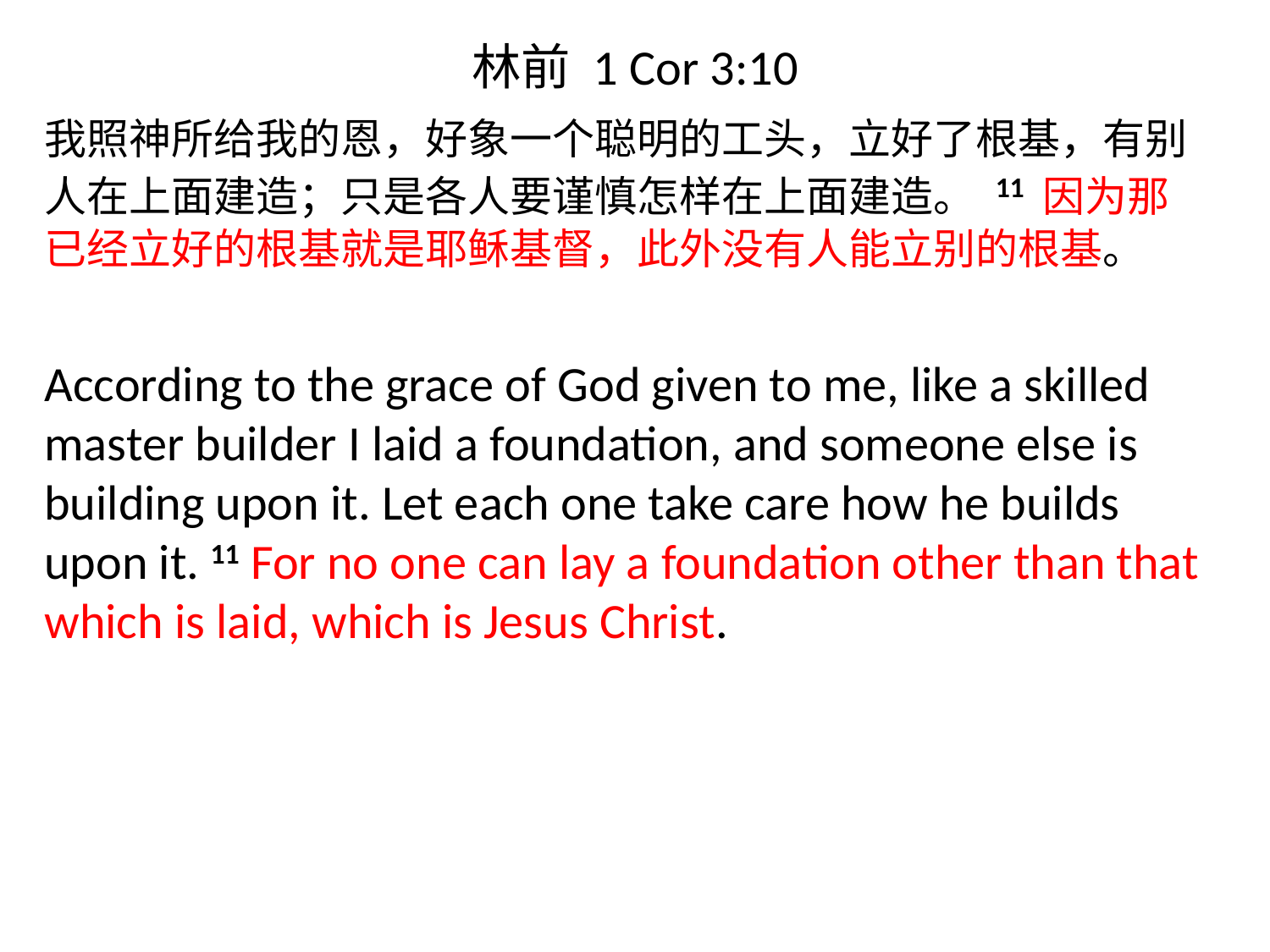

# 林前 1 Cor 3:10
我照神所给我的恩，好象一个聪明的工头，立好了根基，有别人在上面建造；只是各人要谨慎怎样在上面建造。 11 因为那已经立好的根基就是耶稣基督，此外没有人能立别的根基。

According to the grace of God given to me, like a skilled master builder I laid a foundation, and someone else is building upon it. Let each one take care how he builds upon it. 11 For no one can lay a foundation other than that which is laid, which is Jesus Christ.